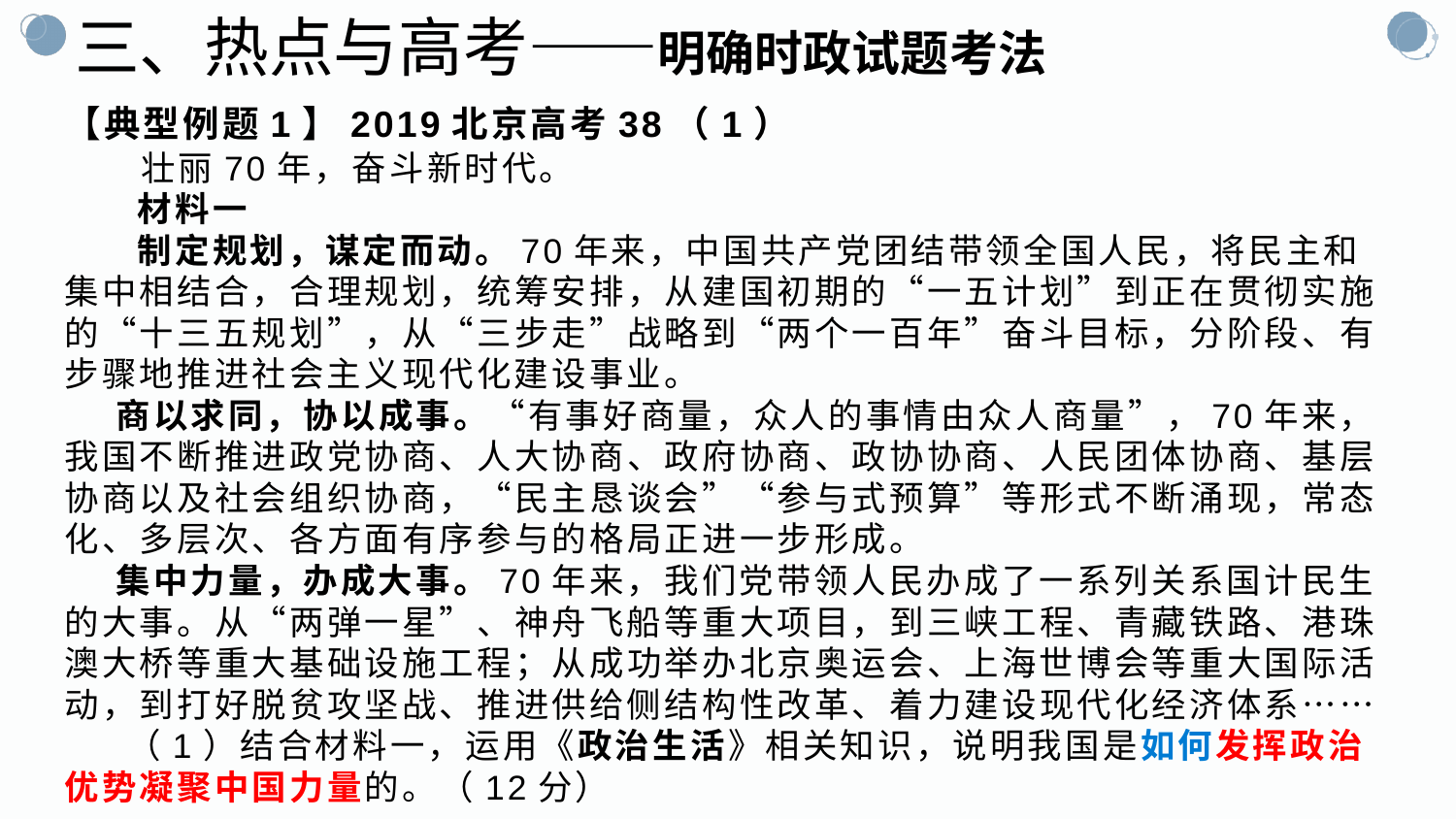

三、热点与高考——明确时政试题考法
【典型例题1】2019北京高考38（1）
      壮丽70年，奋斗新时代。
      材料一
      制定规划，谋定而动。70年来，中国共产党团结带领全国人民，将民主和集中相结合，合理规划，统筹安排，从建国初期的“一五计划”到正在贯彻实施的“十三五规划”，从“三步走”战略到“两个一百年”奋斗目标，分阶段、有步骤地推进社会主义现代化建设事业。
    商以求同，协以成事。“有事好商量，众人的事情由众人商量”，70年来，我国不断推进政党协商、人大协商、政府协商、政协协商、人民团体协商、基层协商以及社会组织协商，“民主恳谈会”“参与式预算”等形式不断涌现，常态化、多层次、各方面有序参与的格局正进一步形成。
    集中力量，办成大事。70年来，我们党带领人民办成了一系列关系国计民生的大事。从“两弹一星”、神舟飞船等重大项目，到三峡工程、青藏铁路、港珠澳大桥等重大基础设施工程；从成功举办北京奥运会、上海世博会等重大国际活动，到打好脱贫攻坚战、推进供给侧结构性改革、着力建设现代化经济体系……
     （1）结合材料一，运用《政治生活》相关知识，说明我国是如何发挥政治优势凝聚中国力量的。（12分）